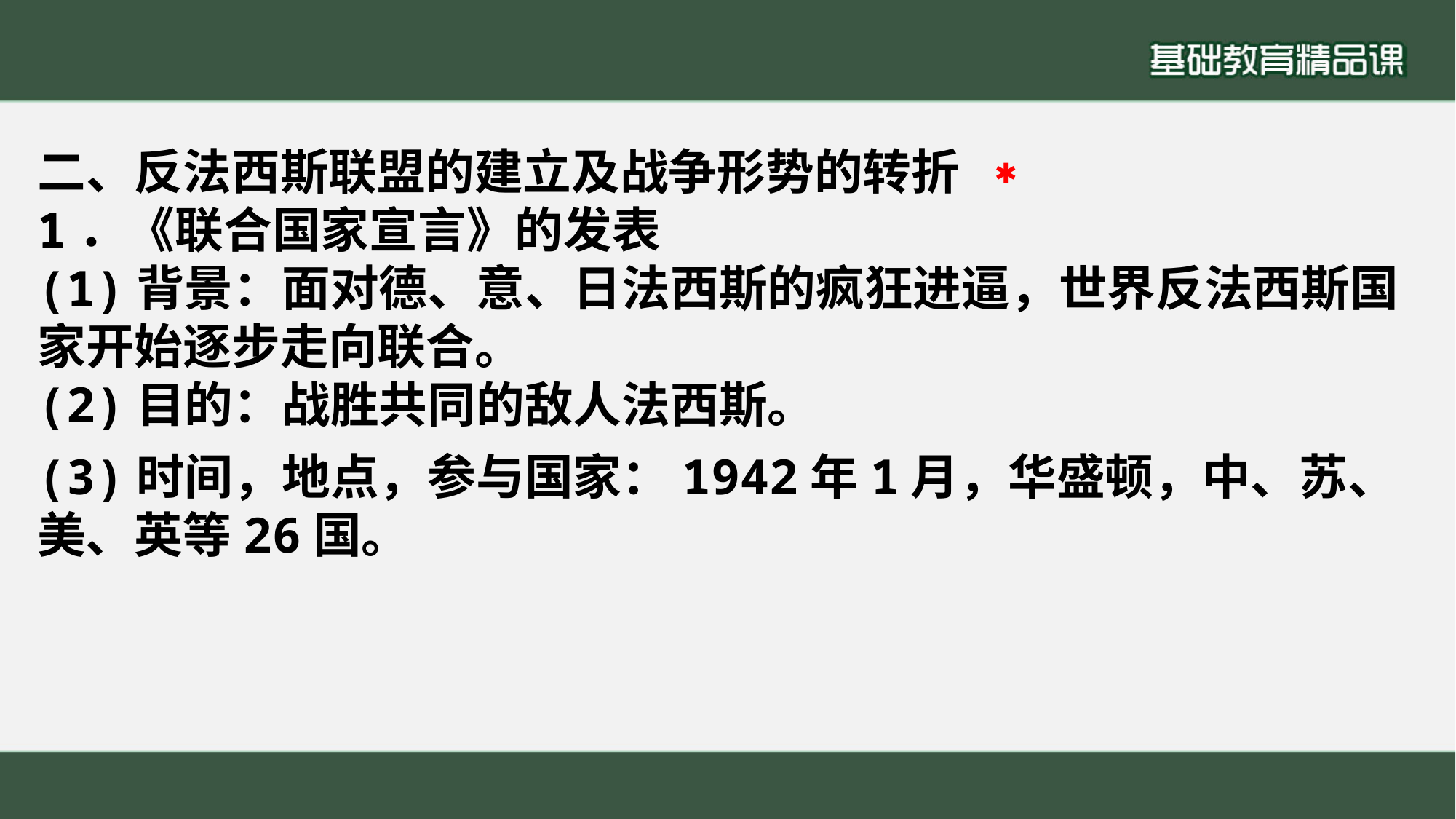

二、反法西斯联盟的建立及战争形势的转折1．《联合国家宣言》的发表(1)背景：面对德、意、日法西斯的疯狂进逼，世界反法西斯国家开始逐步走向联合。(2)目的：战胜共同的敌人法西斯。
✱
(3)时间，地点，参与国家：1942年1月，华盛顿，中、苏、美、英等26国。